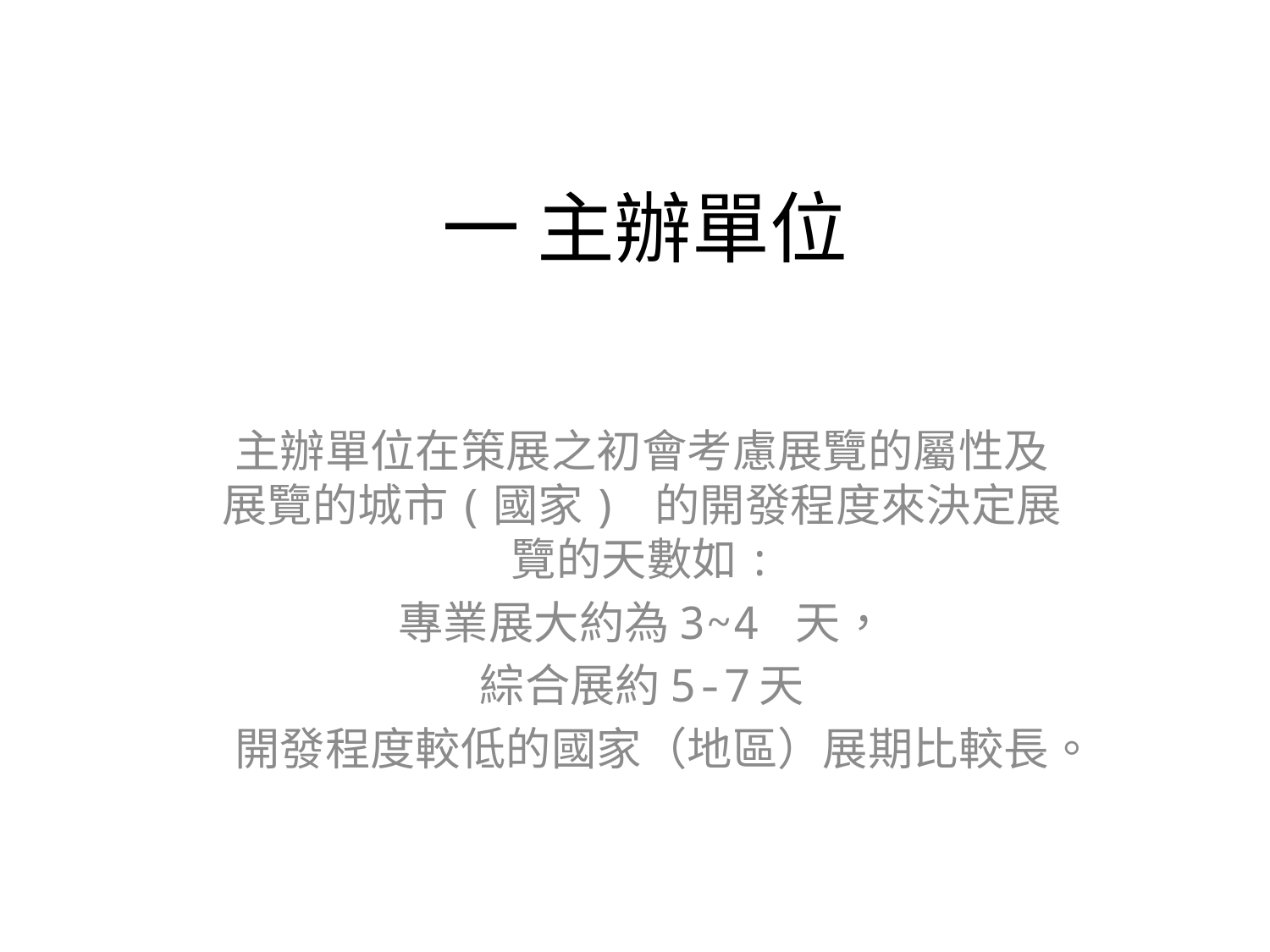

# 一 主辦單位
主辦單位在策展之初會考慮展覽的屬性及展覽的城市(國家) 的開發程度來決定展覽的天數如:
專業展大約為3~4 天，
綜合展約5-7天
開發程度較低的國家（地區）展期比較長。